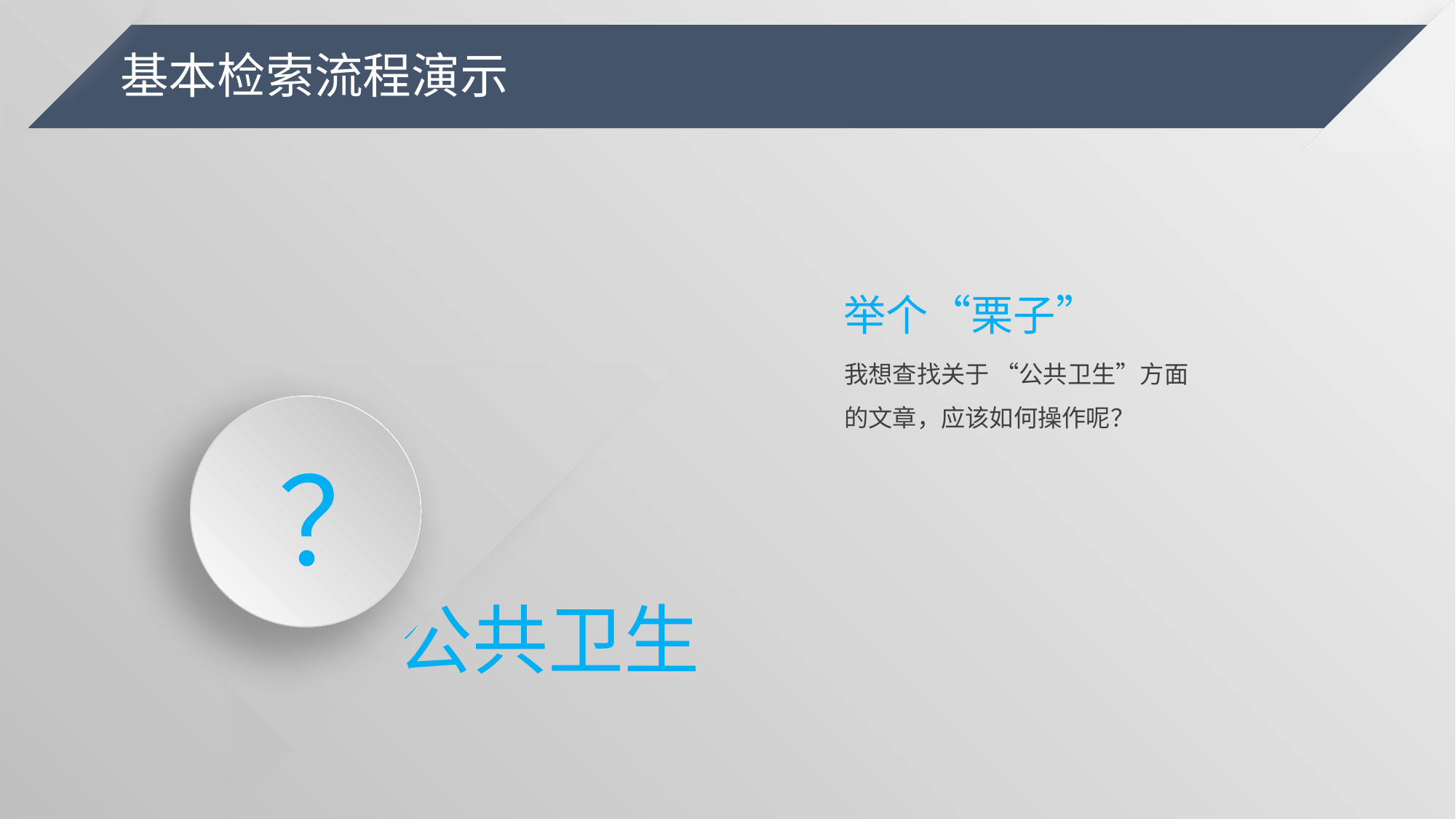

基本检索流程演示
举个“栗子”
我想查找关于 “公共卫生”方面的文章，应该如何操作呢？

？
公共卫生